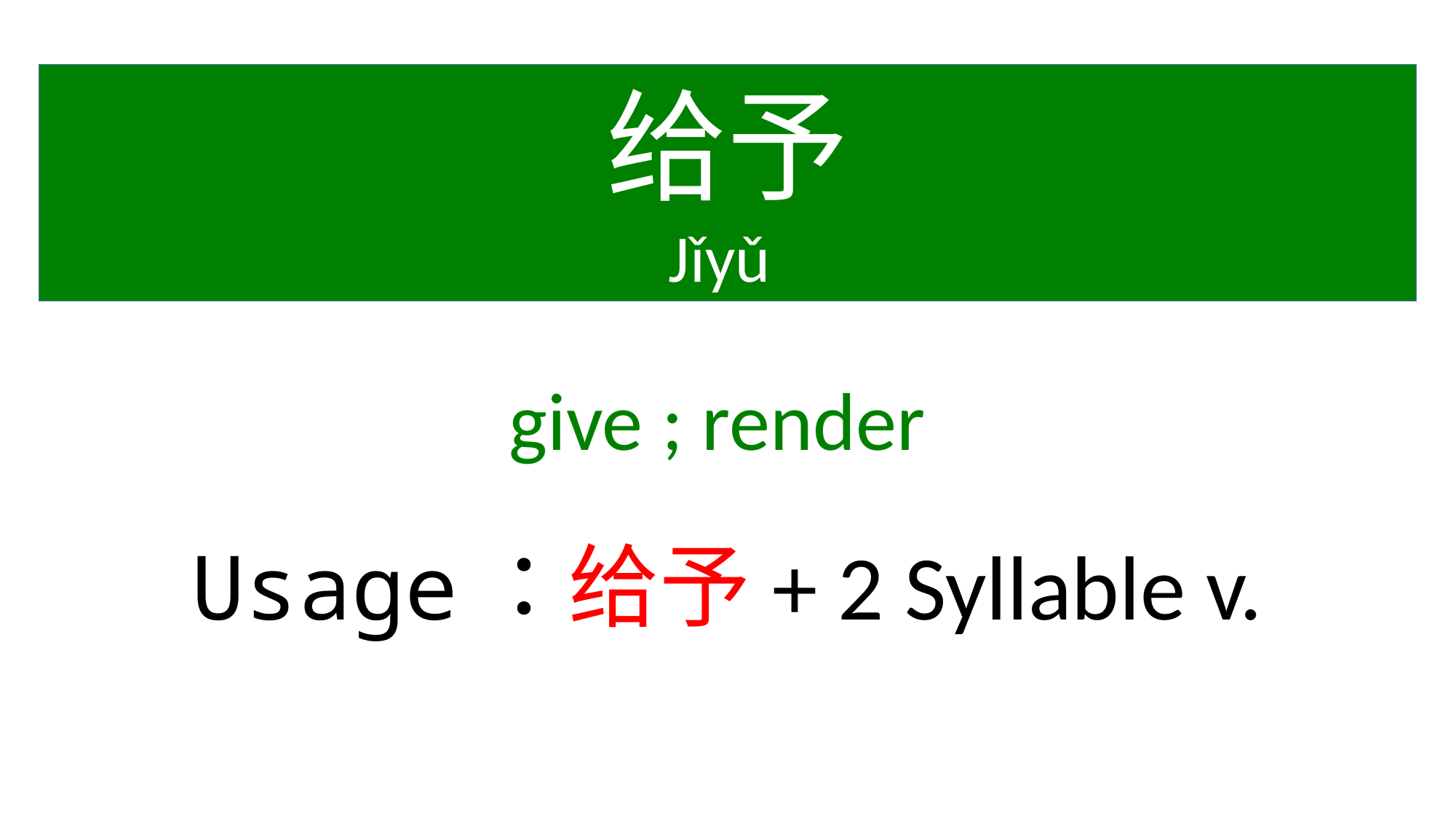

给予
                                         Jǐyǔ
give ; render
Usage：给予+ 2 Syllable v.